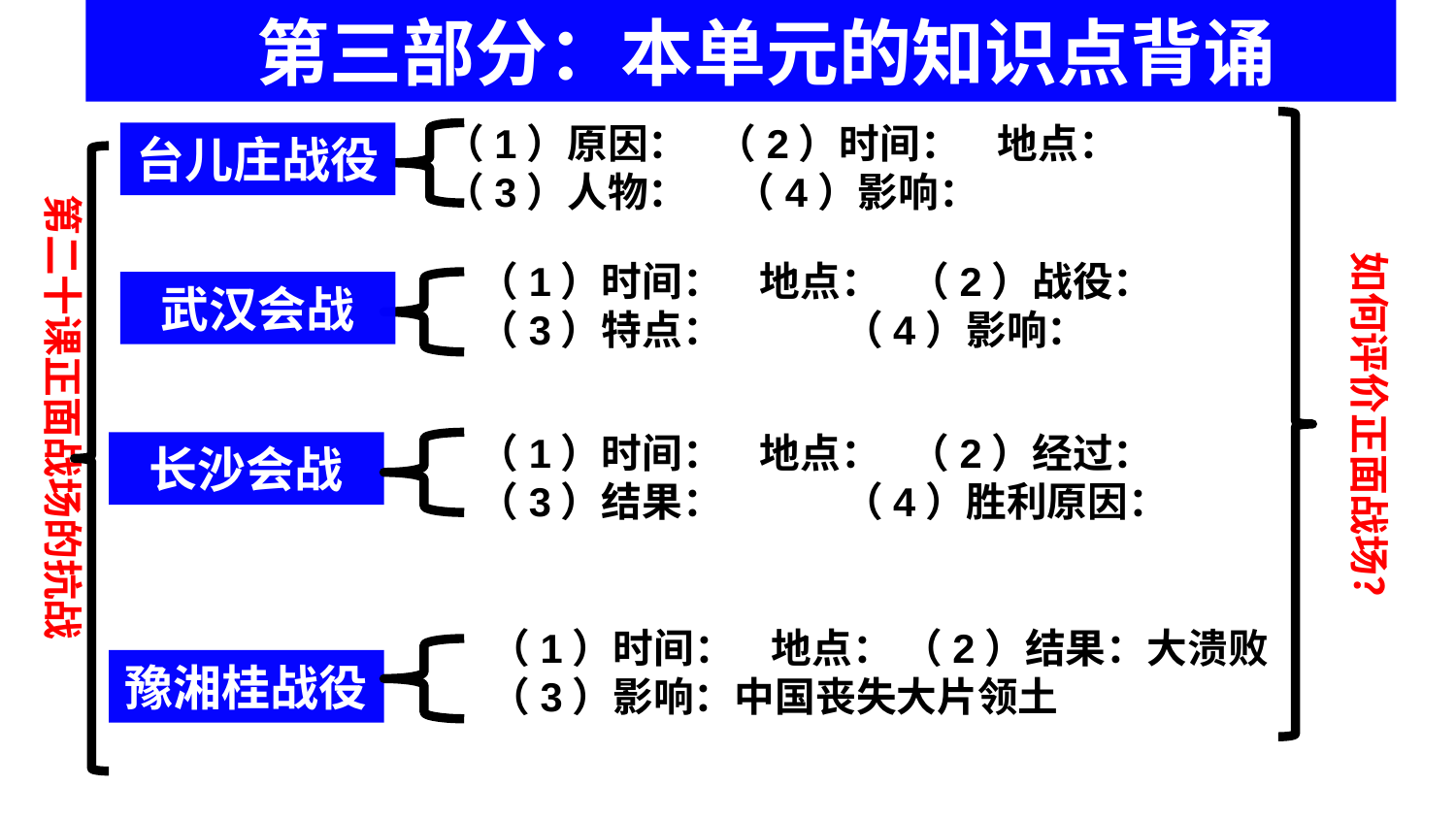

第三部分：本单元的知识点背诵
（1）原因：   （2）时间：    地点：
（3）人物：     （4）影响：

台儿庄战役

第二十课正面战场的抗战

如何评价正面战场？
（1）时间：    地点：   （2）战役：
（3）特点：             （4）影响：
武汉会战

（1）时间：    地点：   （2）经过：
（3）结果：             （4）胜利原因：
长沙会战

（1）时间：    地点： （2）结果：大溃败
（3）影响：中国丧失大片领土

豫湘桂战役